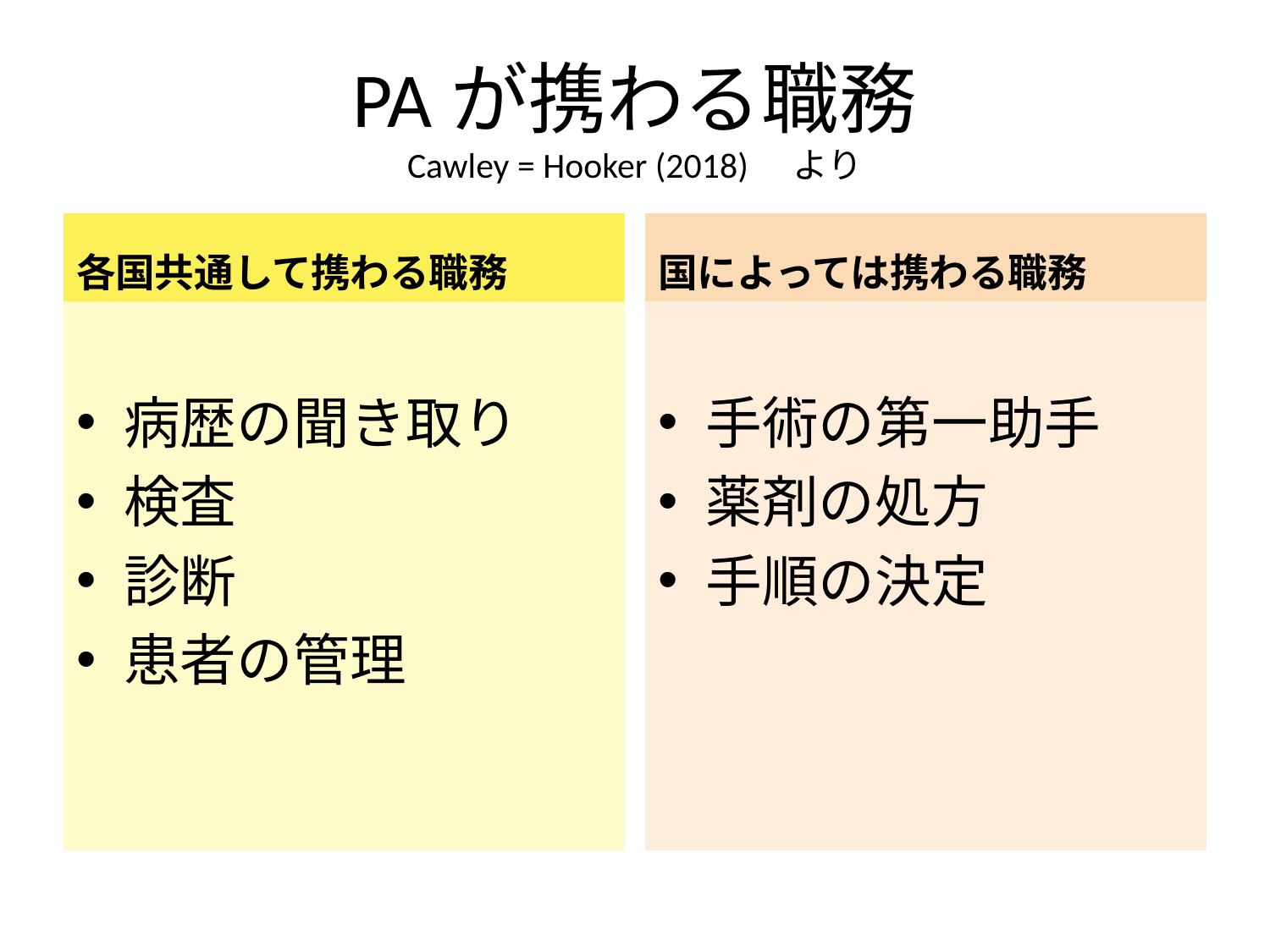

# PAが携わる職務 Cawley = Hooker (2018)　より
各国共通して携わる職務
国によっては携わる職務

病歴の聞き取り
検査
診断
患者の管理

手術の第一助手
薬剤の処方
手順の決定